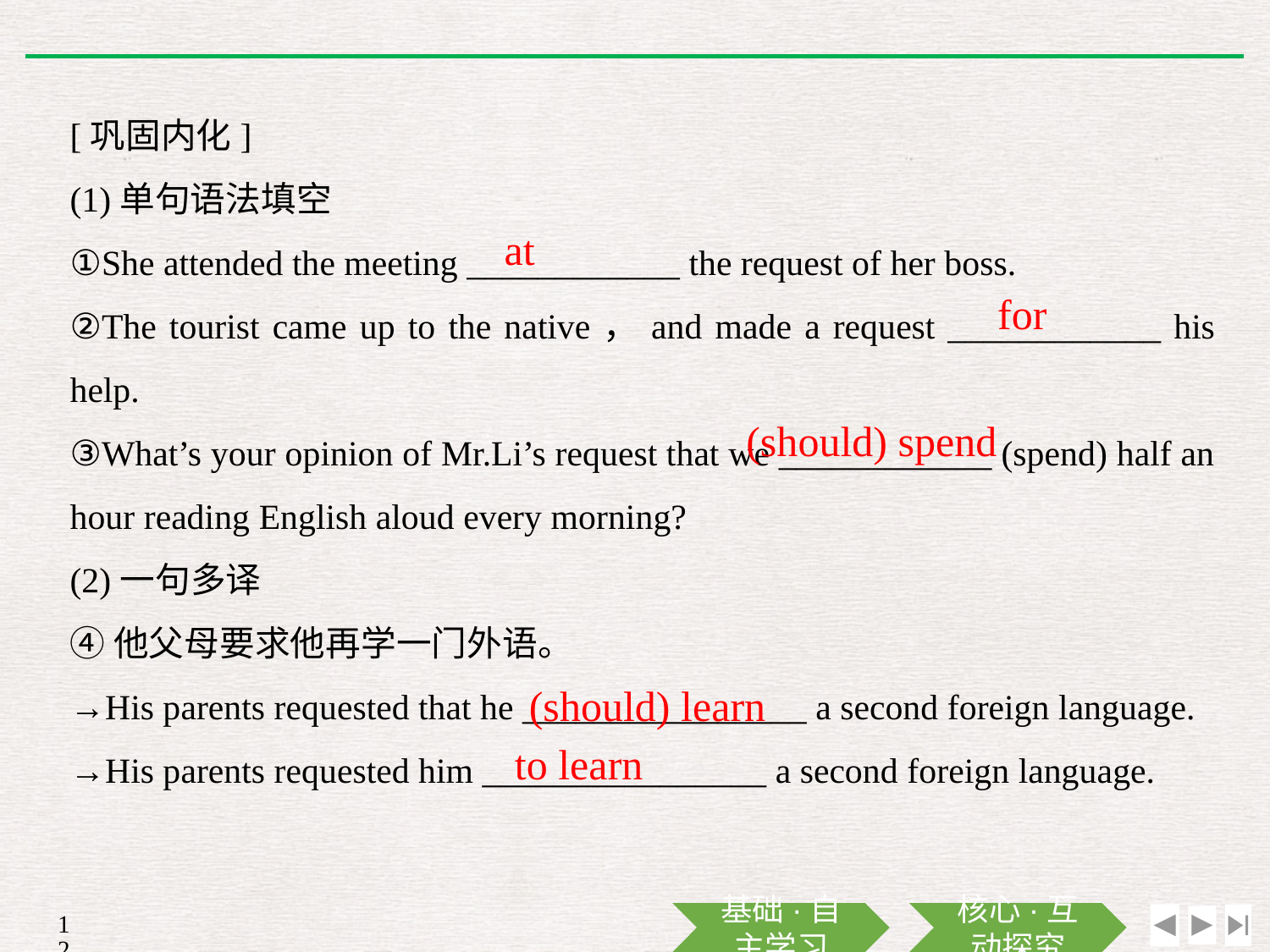

[巩固内化]
(1)单句语法填空
①She attended the meeting ____________ the request of her boss.
②The tourist came up to the native，and made a request ____________ his help.
③What’s your opinion of Mr.Li’s request that we ____________ (spend) half an hour reading English aloud every morning?
(2)一句多译
④他父母要求他再学一门外语。
→His parents requested that he ________________ a second foreign language.
→His parents requested him ________________ a second foreign language.
at
for
(should) spend
(should) learn
to learn